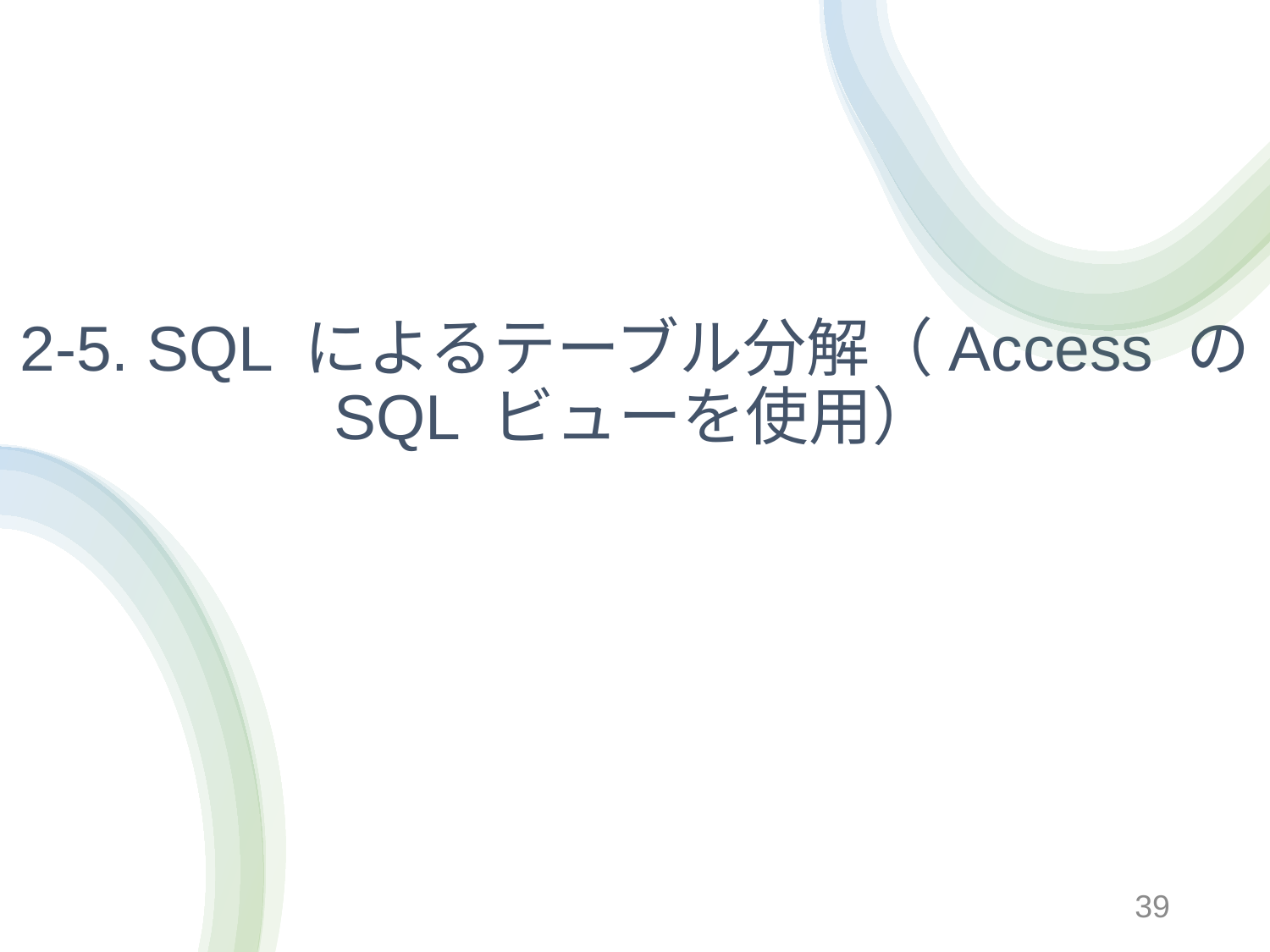

# 2-5. SQL によるテーブル分解（Access の SQL ビューを使用）

39